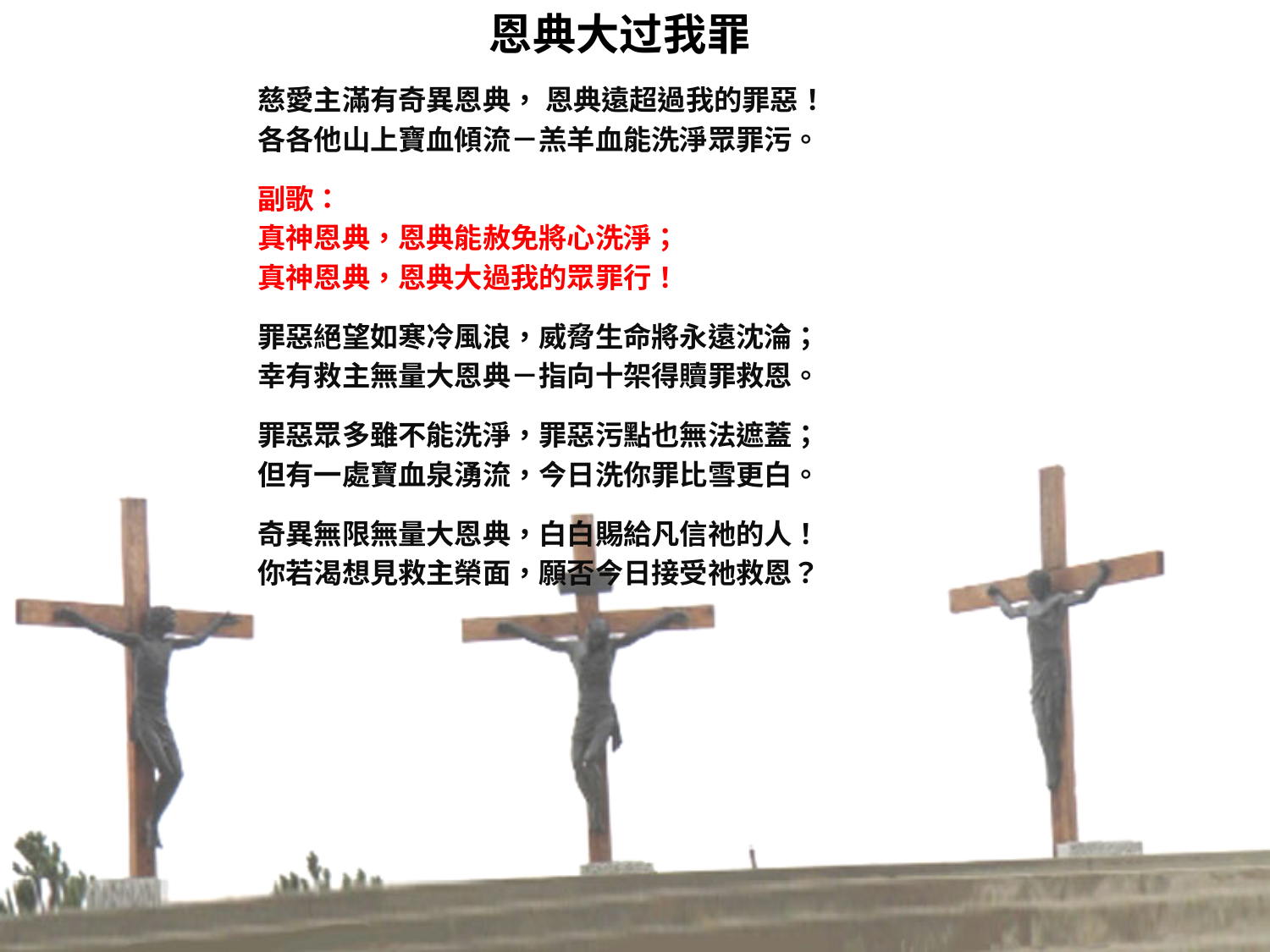

# 恩典大过我罪
慈愛主滿有奇異恩典， 恩典遠超過我的罪惡！
各各他山上寶血傾流－羔羊血能洗淨眾罪污。

副歌：
真神恩典，恩典能赦免將心洗淨；
真神恩典，恩典大過我的眾罪行！

罪惡絕望如寒冷風浪，威脅生命將永遠沈淪；
幸有救主無量大恩典－指向十架得贖罪救恩。

罪惡眾多雖不能洗淨，罪惡污點也無法遮蓋；
但有一處寶血泉湧流，今日洗你罪比雪更白。

奇異無限無量大恩典，白白賜給凡信祂的人！
你若渴想見救主榮面，願否今日接受祂救恩？